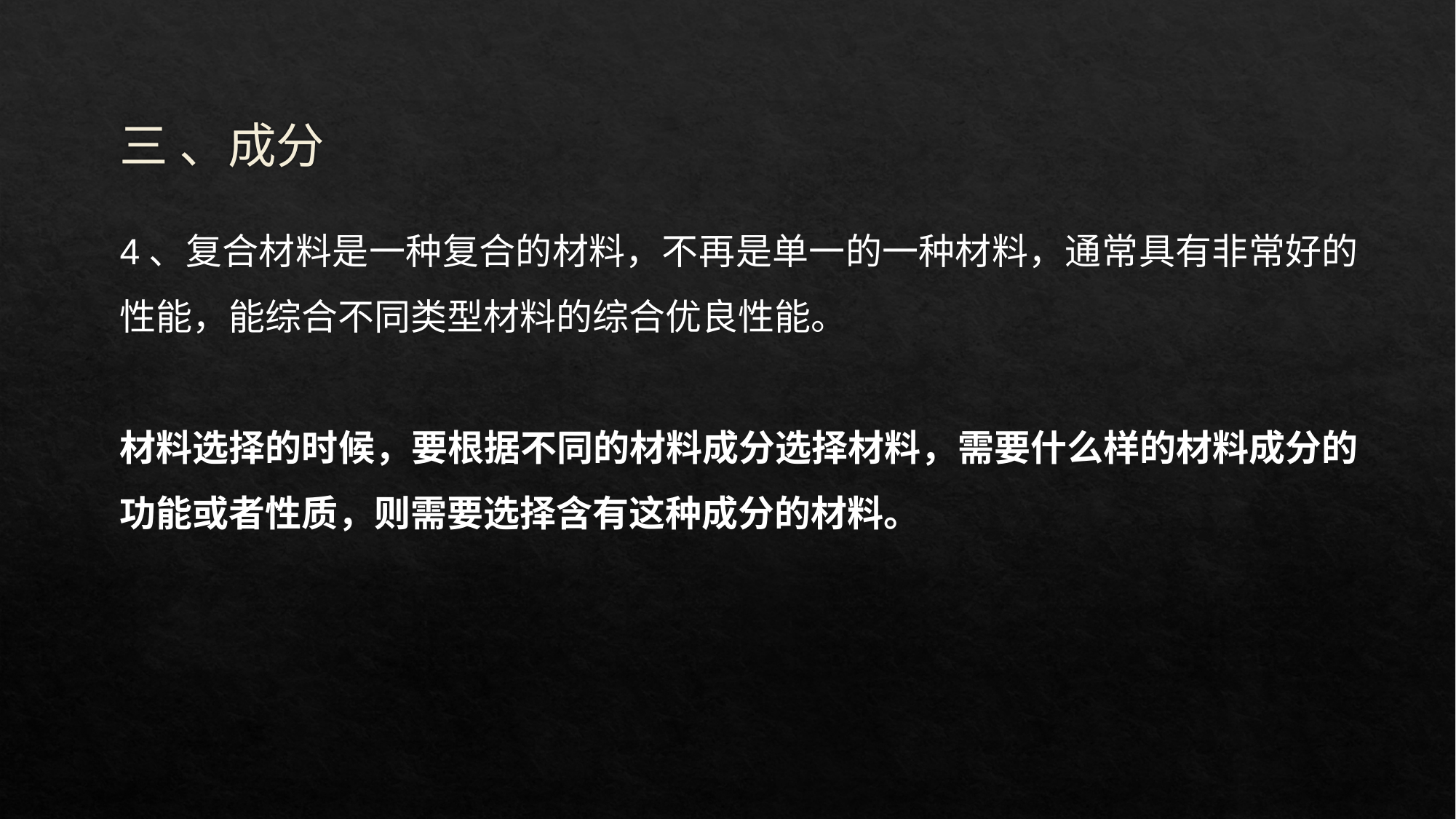

# 三 、成分
4、复合材料是一种复合的材料，不再是单一的一种材料，通常具有非常好的性能，能综合不同类型材料的综合优良性能。

材料选择的时候，要根据不同的材料成分选择材料，需要什么样的材料成分的功能或者性质，则需要选择含有这种成分的材料。